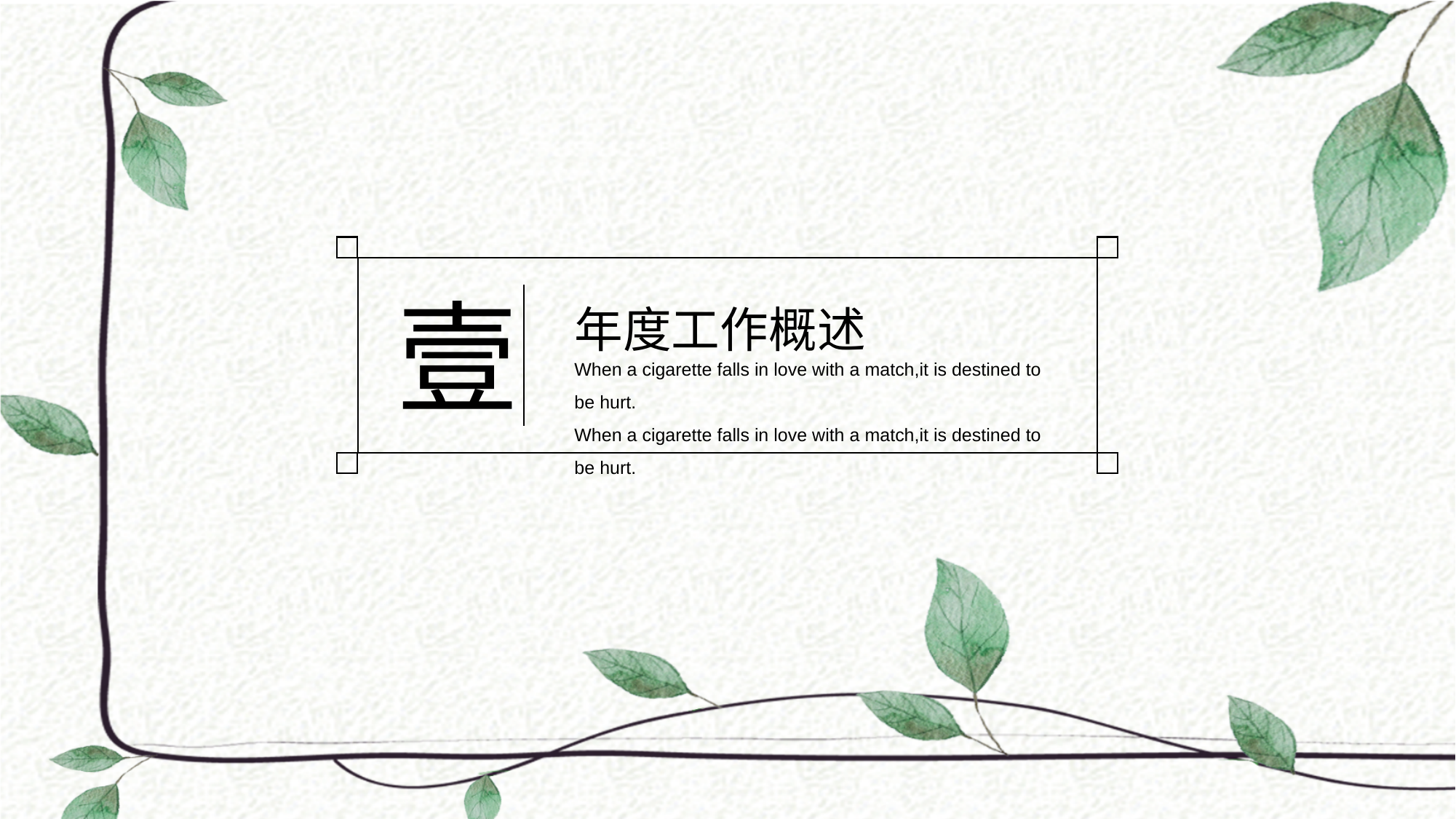

壹
年度工作概述
When a cigarette falls in love with a match,it is destined to be hurt.
When a cigarette falls in love with a match,it is destined to be hurt.